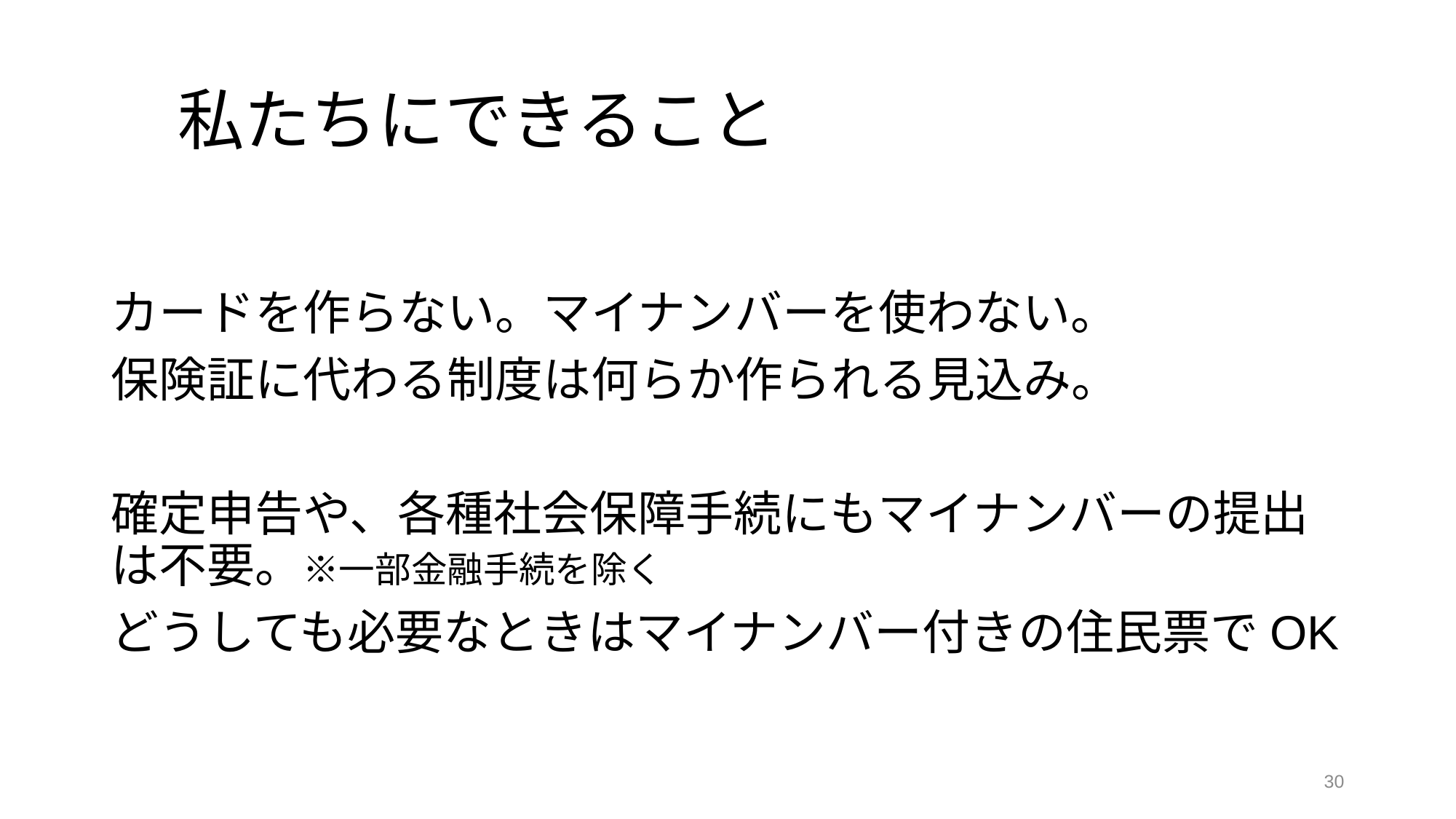

# 私たちにできること

カードを作らない。マイナンバーを使わない。
保険証に代わる制度は何らか作られる見込み。

確定申告や、各種社会保障手続にもマイナンバーの提出は不要。※一部金融手続を除く
どうしても必要なときはマイナンバー付きの住民票でOK

30